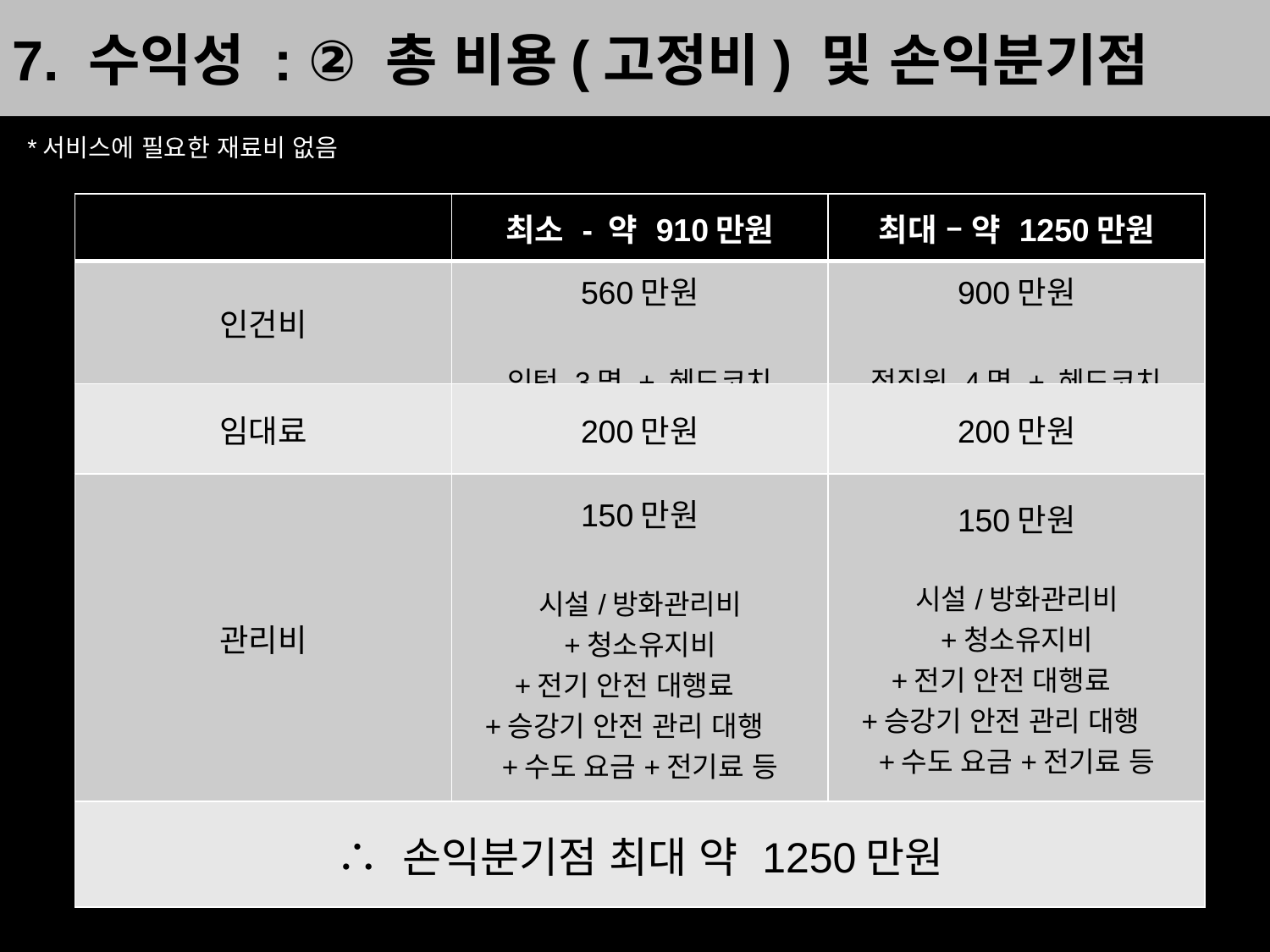

7. 수익성 : ② 총 비용(고정비) 및 손익분기점
*서비스에 필요한 재료비 없음
|  | 최소 - 약 910만원 | 최대 – 약 1250만원 |
| --- | --- | --- |
| 인건비 | 560만원 인턴 3명 + 헤드코치 | 900만원 정직원 4명 + 헤드코치 |
| 임대료 | 200만원 | 200만원 |
| 관리비 | 150만원 시설/방화관리비 +청소유지비 +전기 안전 대행료 +승강기 안전 관리 대행 +수도 요금+전기료 등 | 150만원 시설/방화관리비 +청소유지비 +전기 안전 대행료 +승강기 안전 관리 대행 +수도 요금+전기료 등 |
| ∴ 손익분기점 최대 약 1250만원 |  |  |